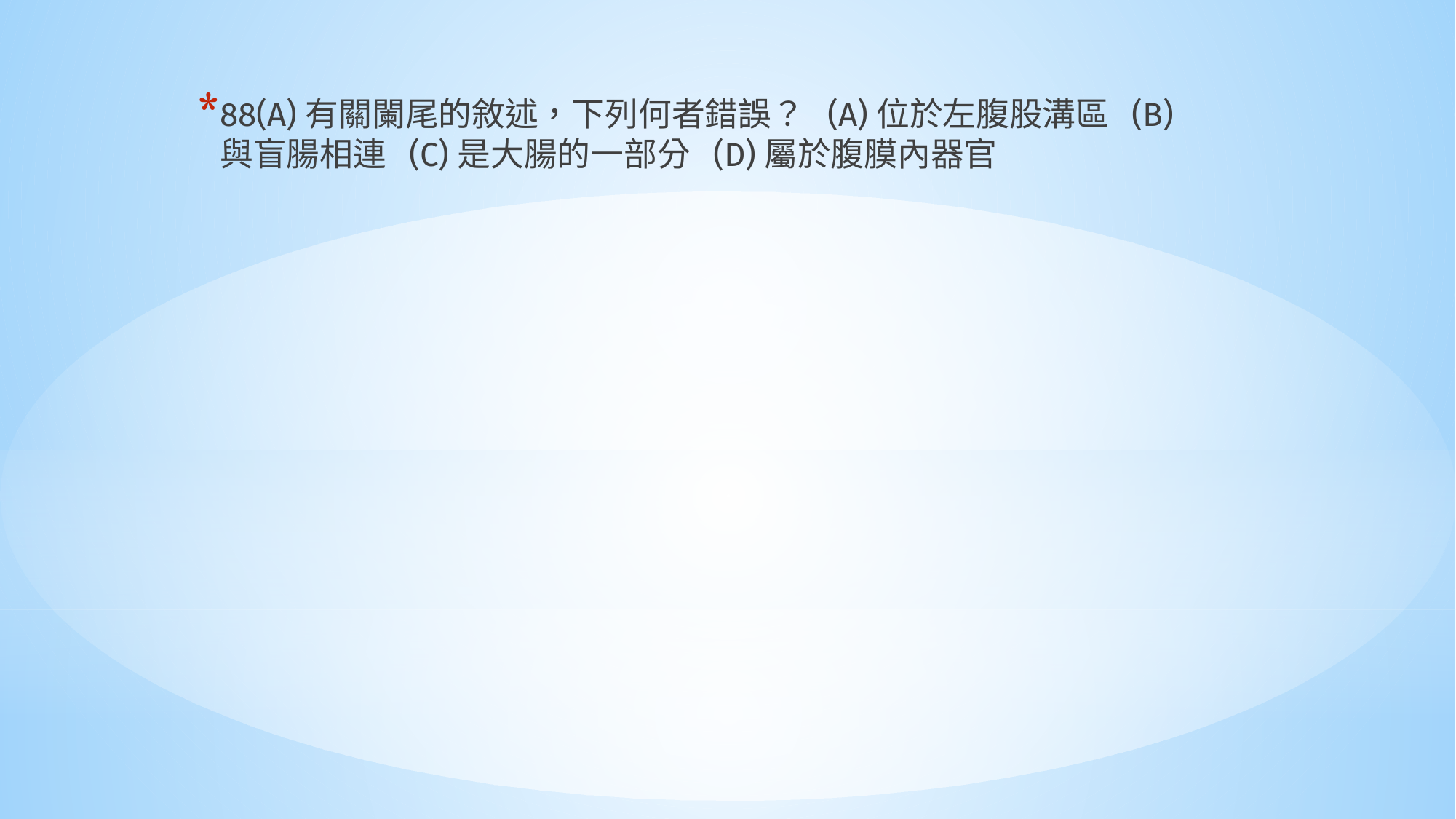

88(A)有關闌尾的敘述，下列何者錯誤？  (A)位於左腹股溝區  (B)與盲腸相連  (C)是大腸的一部分  (D)屬於腹膜內器官
#